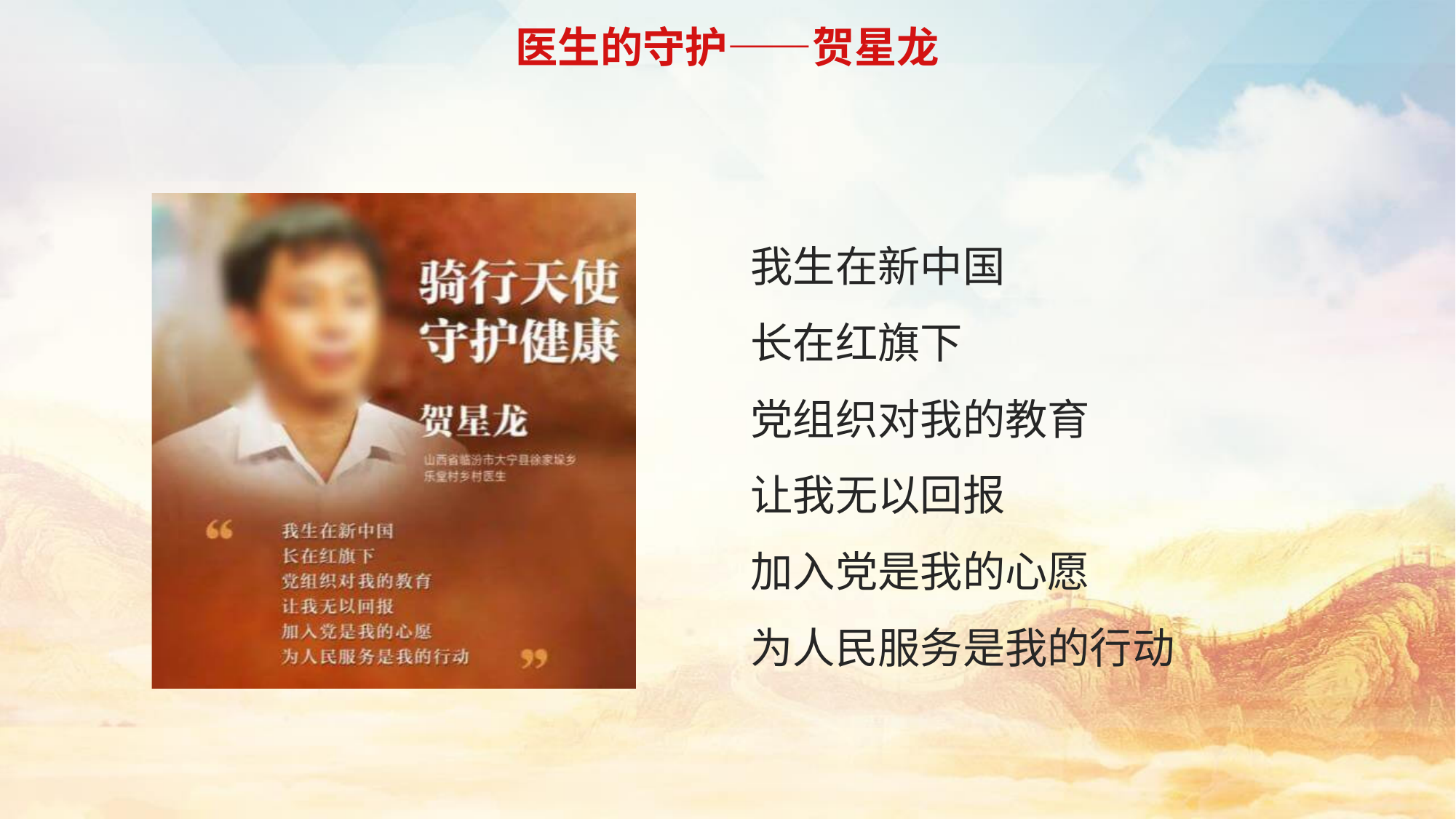

医生的守护——贺星龙

我生在新中国
长在红旗下
党组织对我的教育
让我无以回报
加入党是我的心愿
为人民服务是我的行动